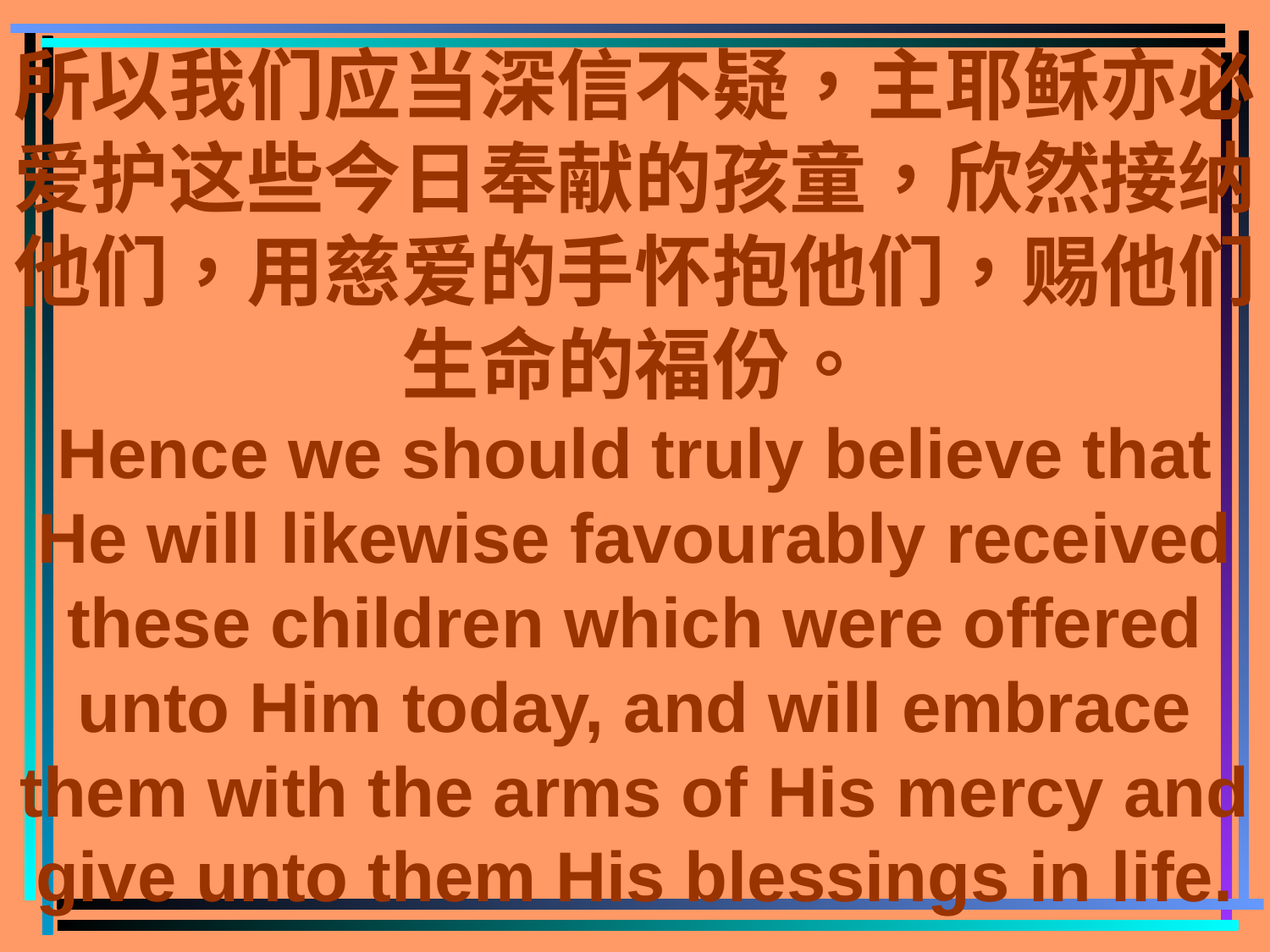

# 所以我们应当深信不疑，主耶稣亦必爱护这些今日奉献的孩童，欣然接纳他们，用慈爱的手怀抱他们，赐他们生命的福份。 Hence we should truly believe that He will likewise favourably received these children which were offered unto Him today, and will embrace them with the arms of His mercy and give unto them His blessings in life.